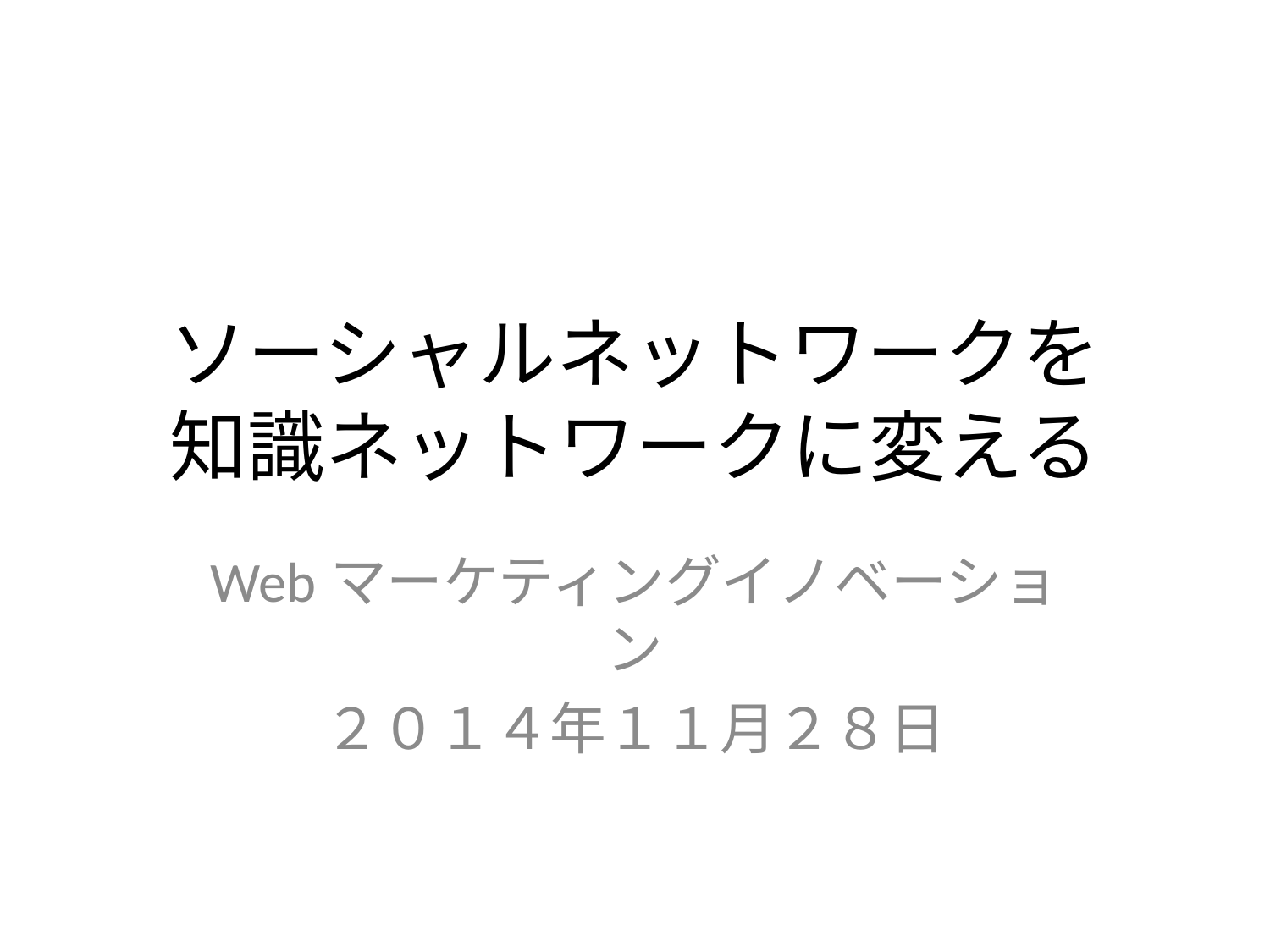

# ソーシャルネットワークを 知識ネットワークに変える
Webマーケティングイノベーション
２０１４年１１月２８日